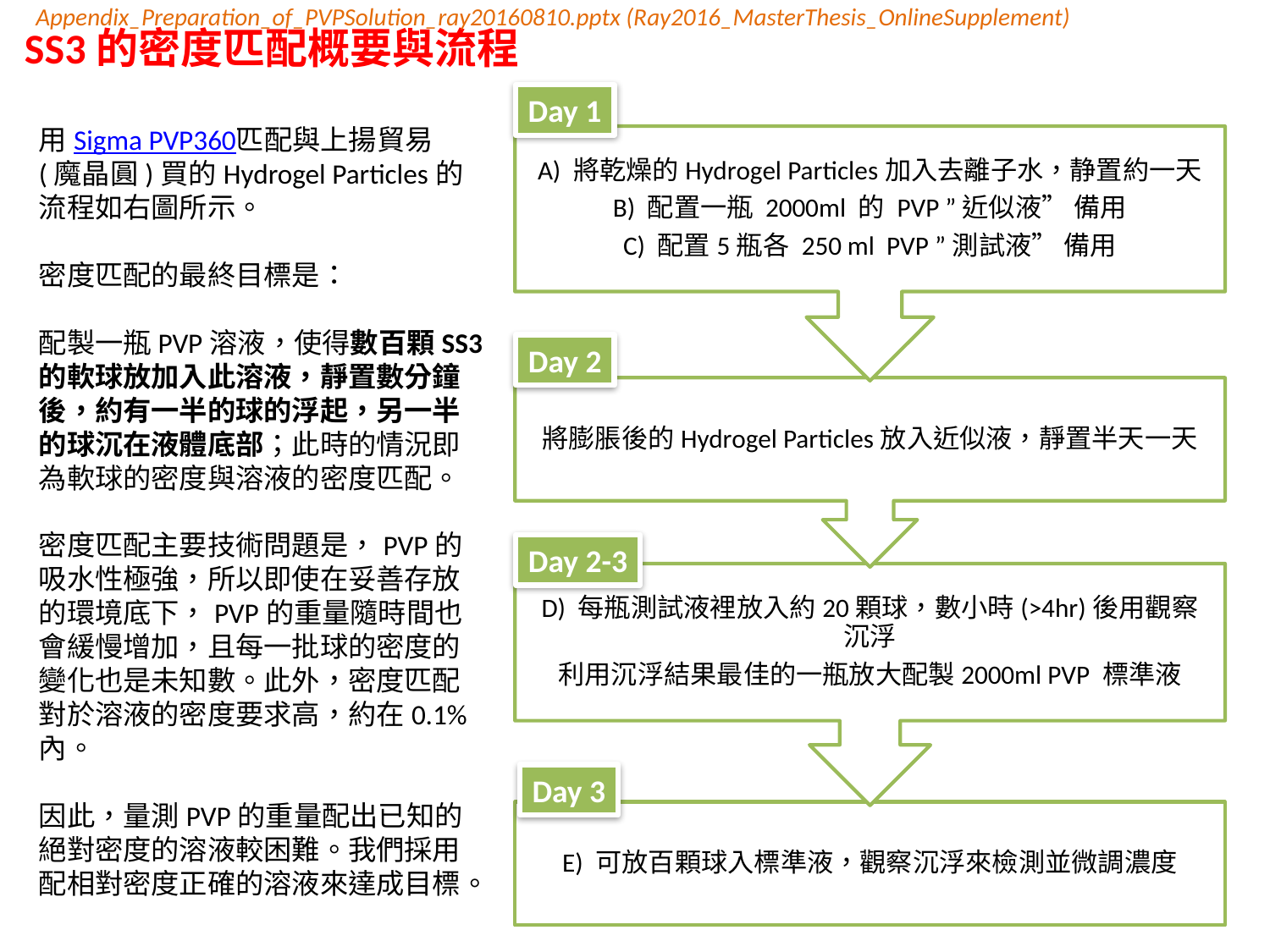

Appendix_Preparation_of_PVPSolution_ray20160810.pptx (Ray2016_MasterThesis_OnlineSupplement)
SS3的密度匹配概要與流程
Day 1
用Sigma PVP360匹配與上揚貿易(魔晶圓)買的Hydrogel Particles的流程如右圖所示。

密度匹配的最終目標是：

配製一瓶PVP溶液，使得數百顆SS3的軟球放加入此溶液，靜置數分鐘後，約有一半的球的浮起，另一半的球沉在液體底部；此時的情況即為軟球的密度與溶液的密度匹配。

密度匹配主要技術問題是，PVP的吸水性極強，所以即使在妥善存放的環境底下，PVP的重量隨時間也會緩慢增加，且每一批球的密度的變化也是未知數。此外，密度匹配對於溶液的密度要求高，約在0.1%內。

因此，量測PVP的重量配出已知的絕對密度的溶液較困難。我們採用配相對密度正確的溶液來達成目標。
E) 可放百顆球入標準液，觀察沉浮來檢測並微調濃度
D) 每瓶測試液裡放入約20顆球，數小時(>4hr)後用觀察沉浮
利用沉浮結果最佳的一瓶放大配製2000ml PVP 標準液
將膨脹後的Hydrogel Particles放入近似液，靜置半天一天
A) 將乾燥的Hydrogel Particles加入去離子水，静置約一天
B) 配置一瓶 2000ml 的 PVP ”近似液” 備用
C) 配置5瓶各 250 ml  PVP ”測試液” 備用
Day 2
Day 2-3
Day 3